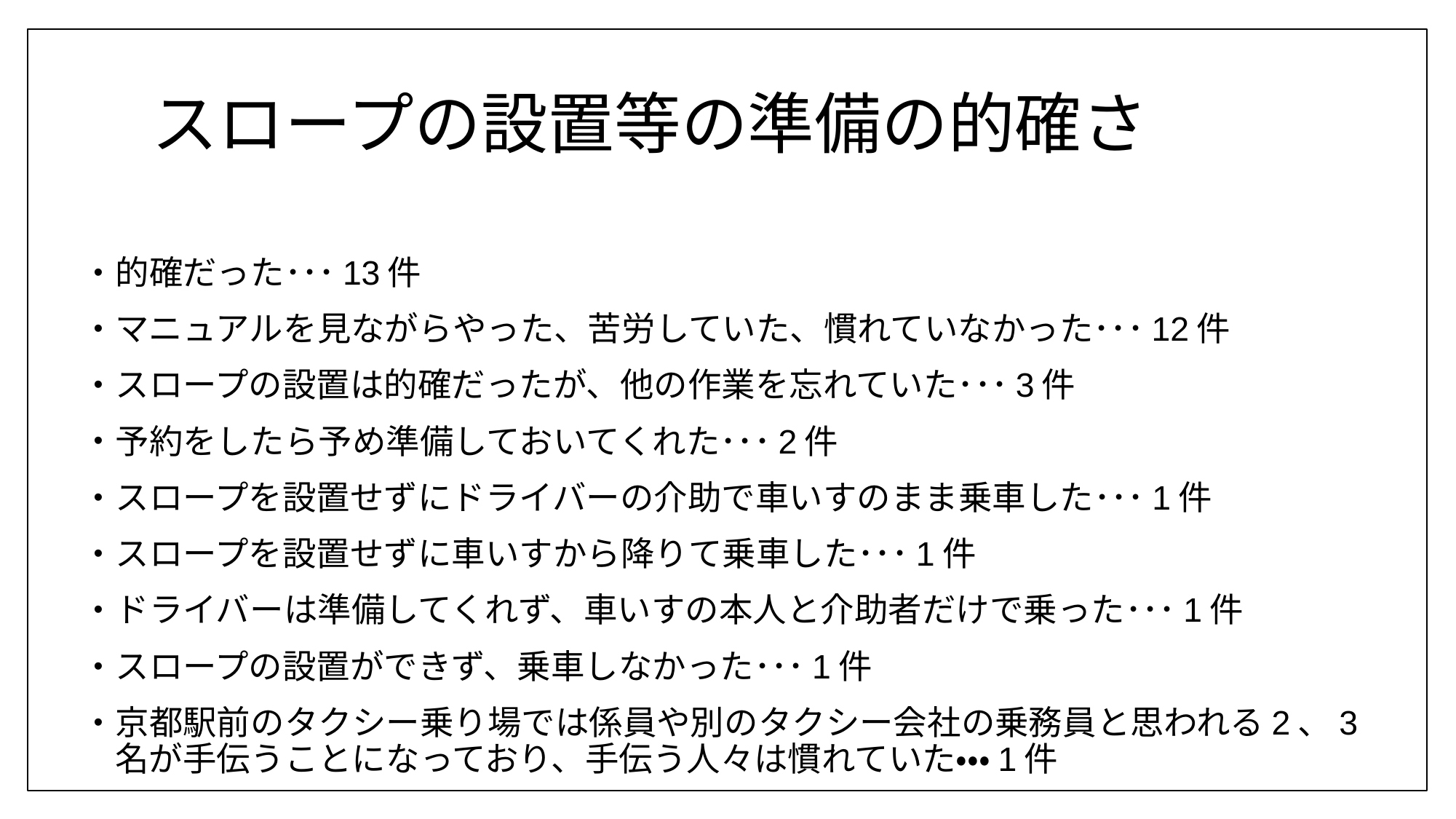

# スロープの設置等の準備の的確さ
的確だった･･･13件
マニュアルを見ながらやった、苦労していた、慣れていなかった･･･12件
スロープの設置は的確だったが、他の作業を忘れていた･･･3件
予約をしたら予め準備しておいてくれた･･･2件
スロープを設置せずにドライバーの介助で車いすのまま乗車した･･･1件
スロープを設置せずに車いすから降りて乗車した･･･1件
ドライバーは準備してくれず、車いすの本人と介助者だけで乗った･･･1件
スロープの設置ができず、乗車しなかった･･･1件
京都駅前のタクシー乗り場では係員や別のタクシー会社の乗務員と思われる2、3名が手伝うことになっており、手伝う人々は慣れていた・・・1件